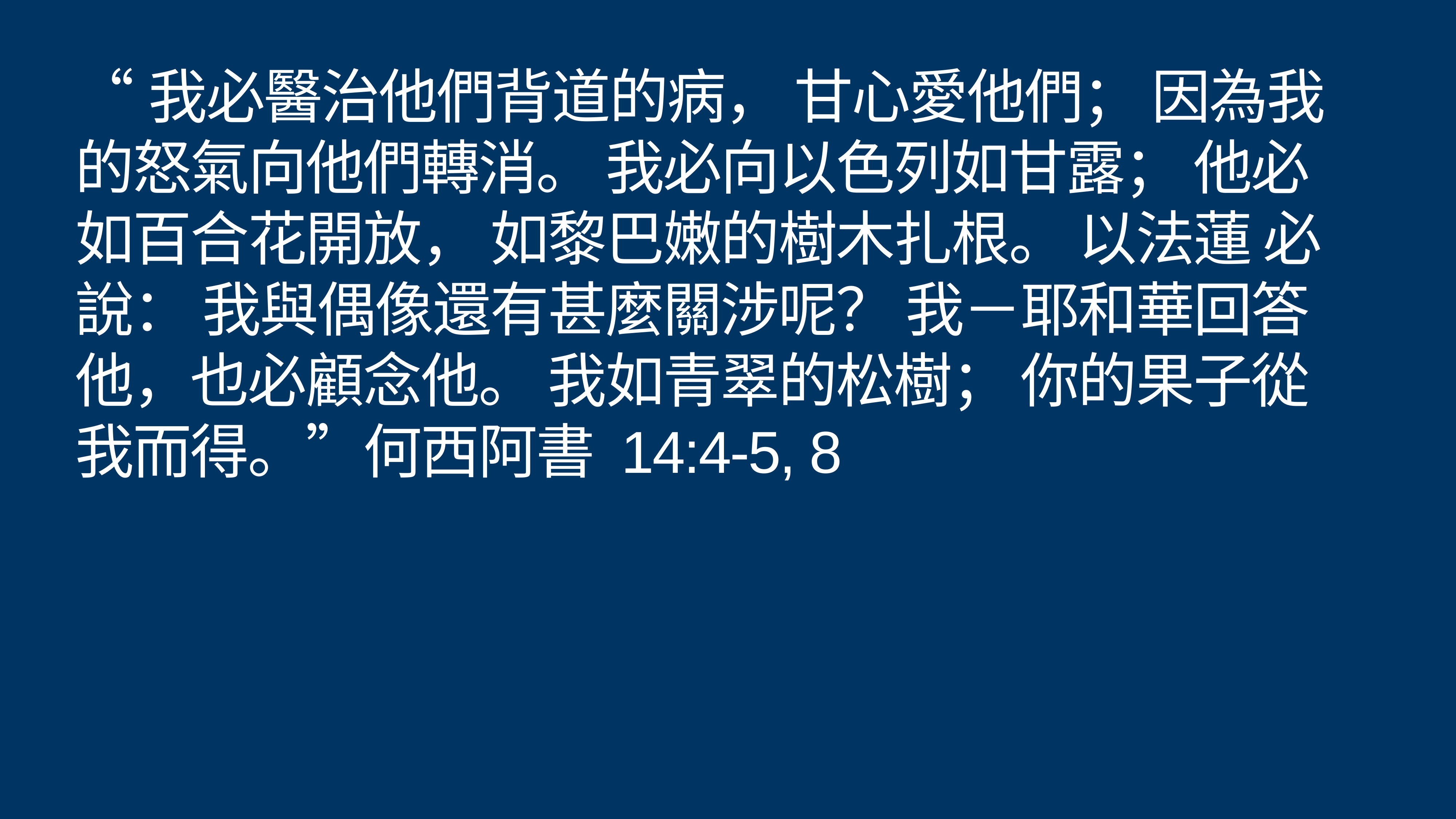

# “我必醫治他們背道的病， 甘心愛他們； 因為我的怒氣向他們轉消。 我必向以色列如甘露； 他必如百合花開放， 如黎巴嫩的樹木扎根。 以法蓮 必說： 我與偶像還有甚麼關涉呢？ 我－耶和華回答他，也必顧念他。 我如青翠的松樹； 你的果子從我而得。”何西阿書 14:4-5, 8